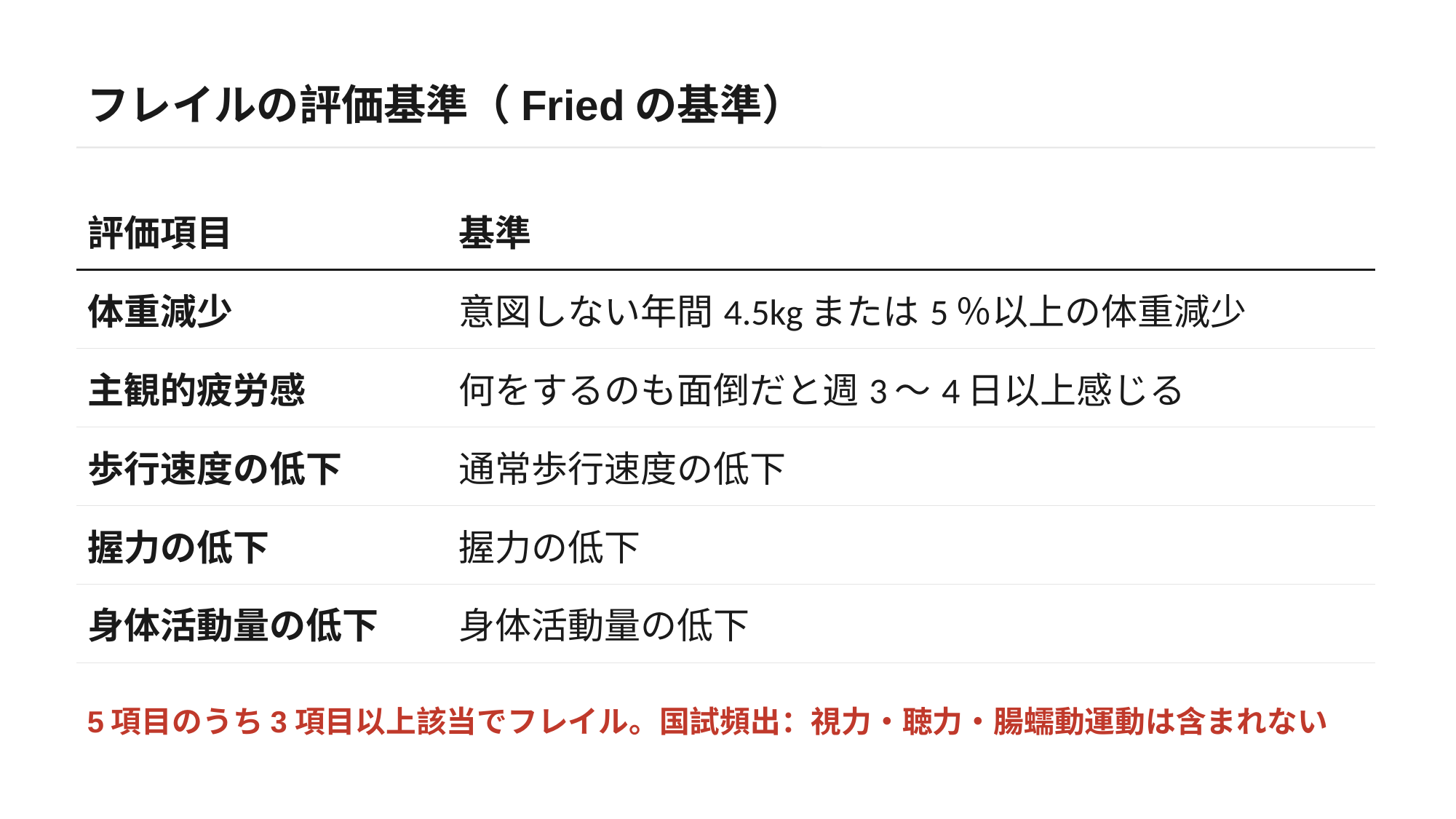

フレイルの評価基準（Friedの基準）

| 評価項目 | 基準 |
| --- | --- |
| 体重減少 | 意図しない年間4.5kgまたは5％以上の体重減少 |
| 主観的疲労感 | 何をするのも面倒だと週3〜4日以上感じる |
| 歩行速度の低下 | 通常歩行速度の低下 |
| 握力の低下 | 握力の低下 |
| 身体活動量の低下 | 身体活動量の低下 |
5項目のうち3項目以上該当でフレイル。国試頻出：視力・聴力・腸蠕動運動は含まれない